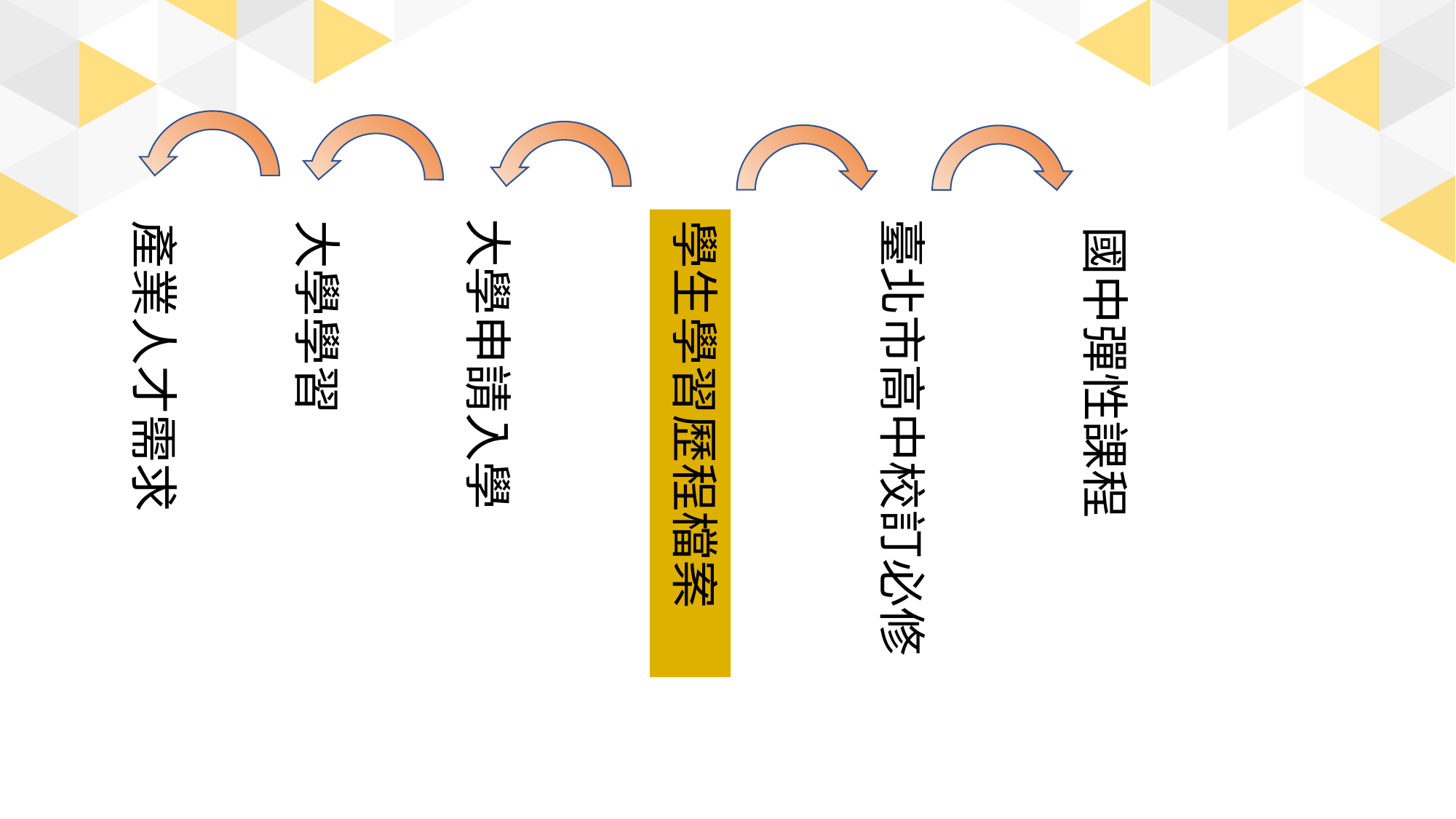

大學申請入學
臺北市高中校訂必修
產業人才需求
大學學習
學生學習歷程檔案
國中彈性課程